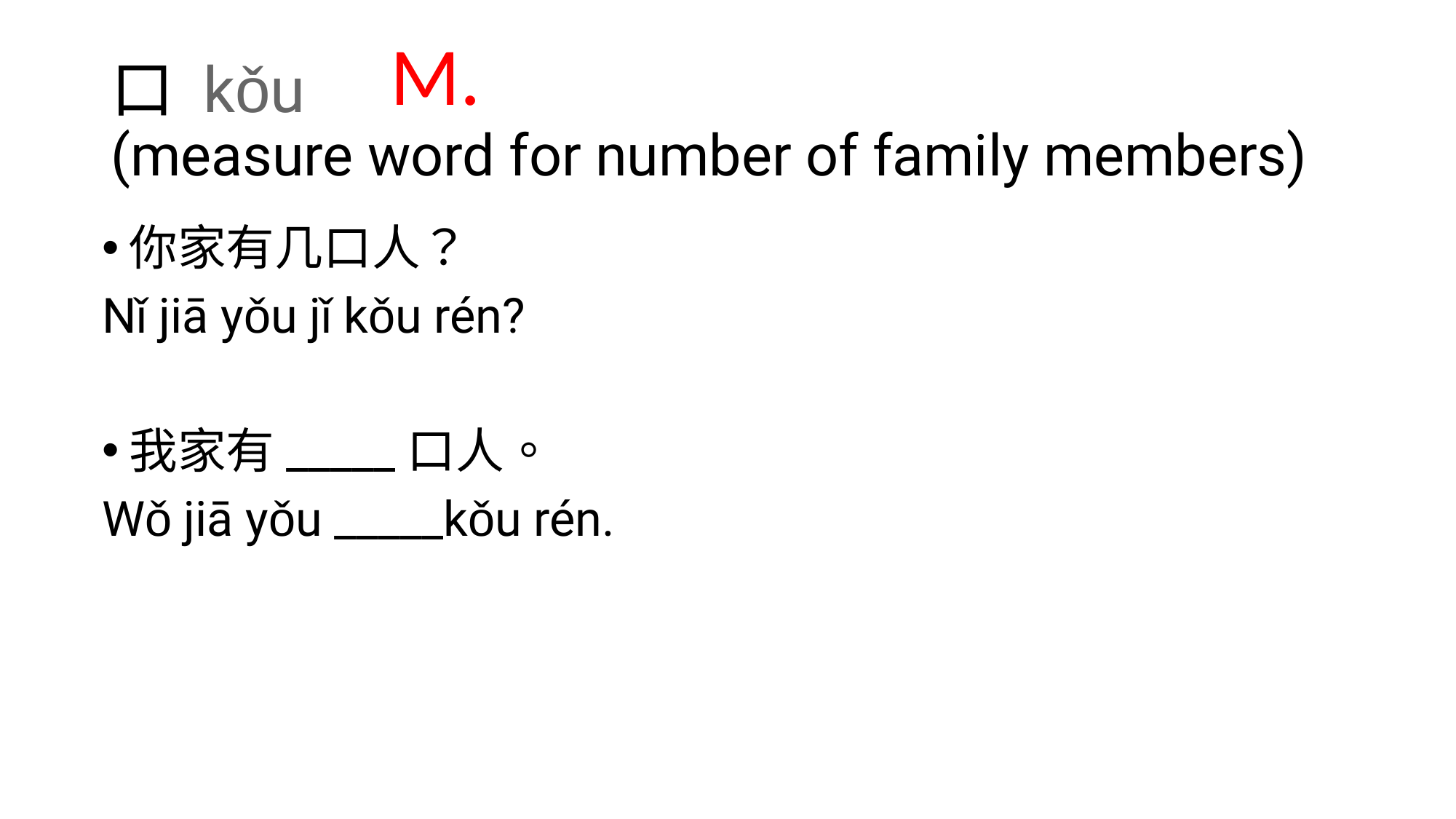

M.
# 口 kǒu (measure word for number of family members)
你家有几口人？
Nǐ jiā yǒu jǐ kǒu rén?

我家有_____口人。
Wǒ jiā yǒu _____kǒu rén.